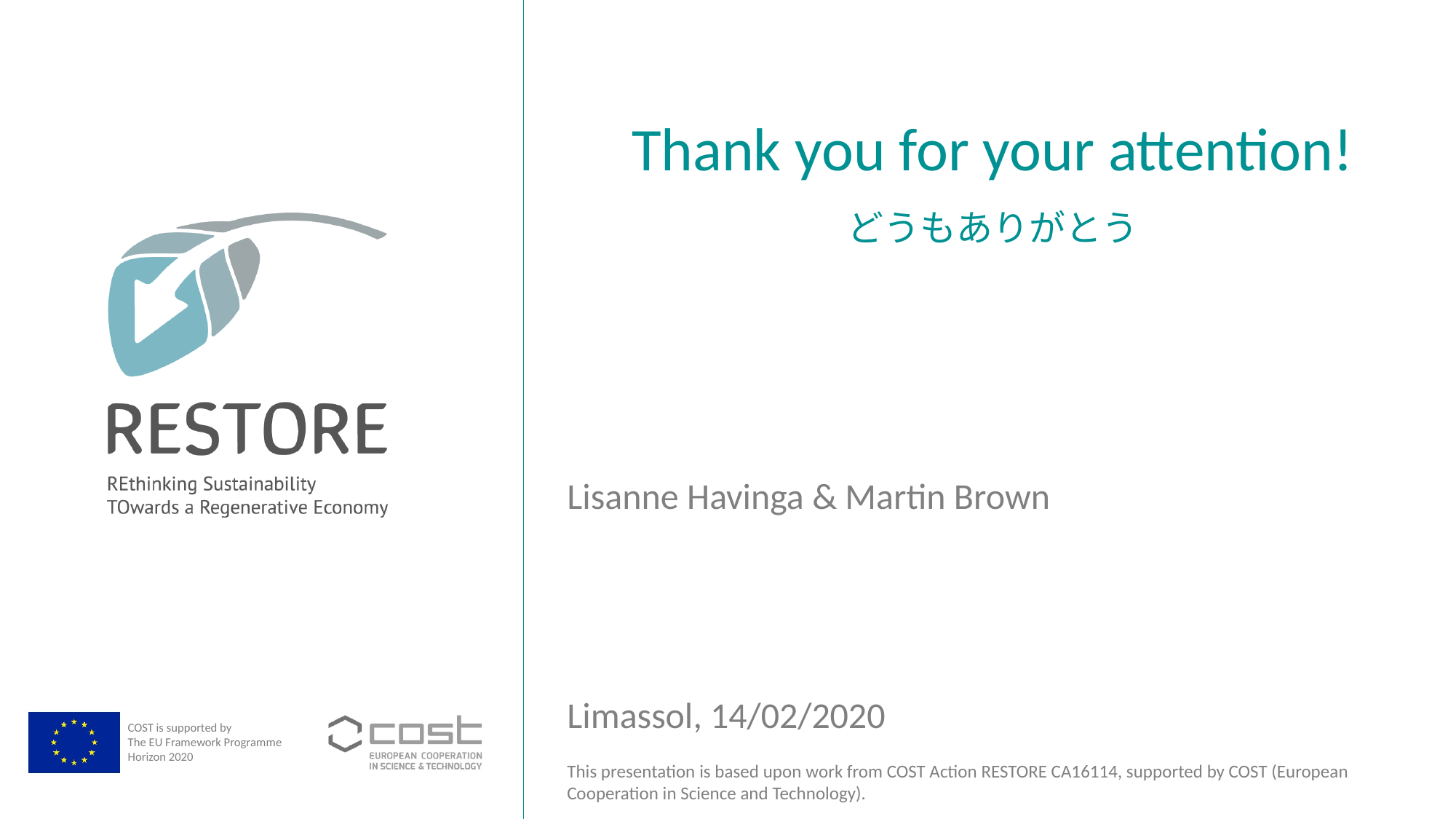

Thank you for your attention!
どうもありがとう
Lisanne Havinga & Martin Brown
Limassol, 14/02/2020